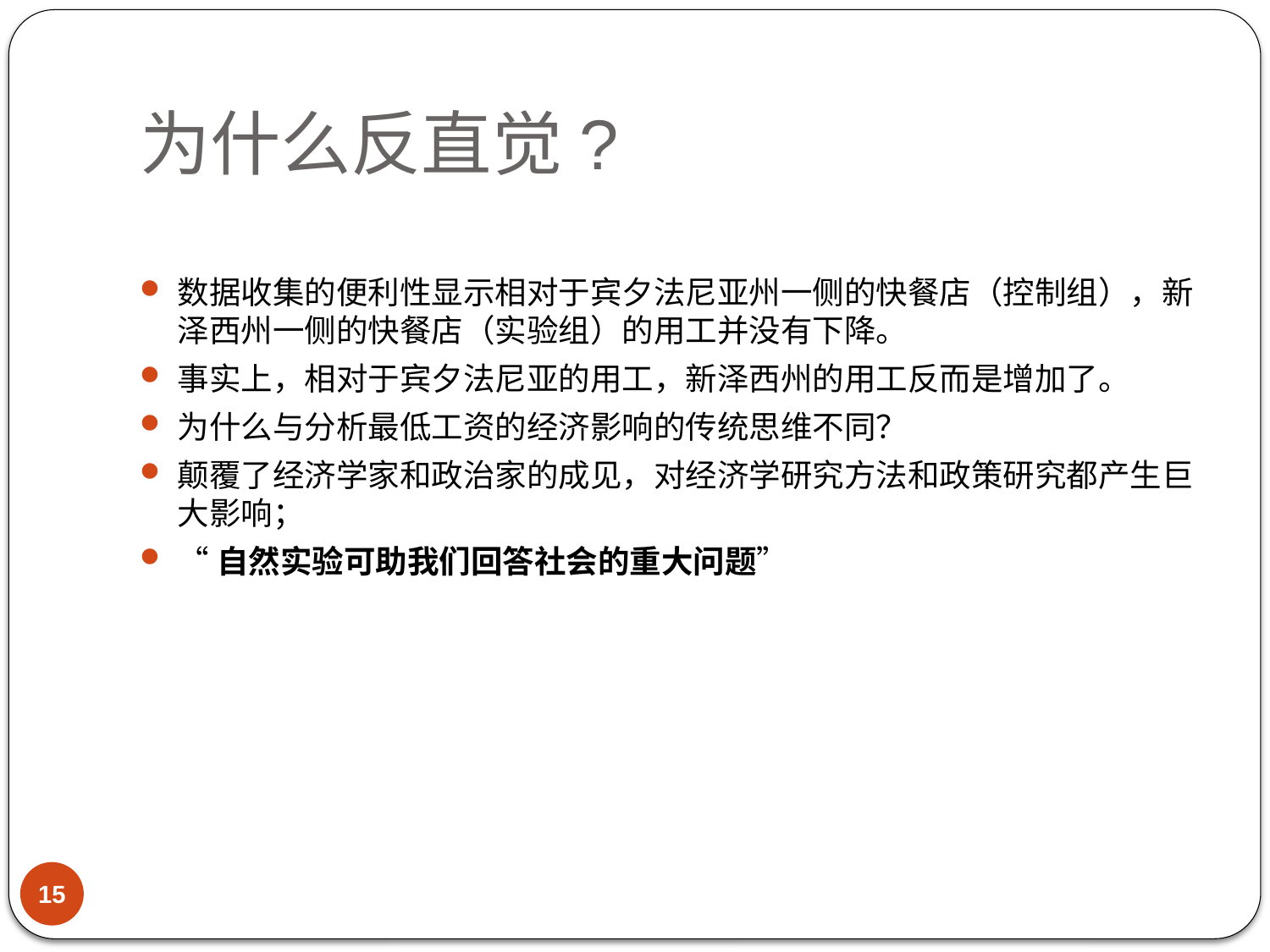

# 为什么反直觉?

数据收集的便利性显示相对于宾夕法尼亚州一侧的快餐店（控制组），新泽西州一侧的快餐店（实验组）的用工并没有下降。
事实上，相对于宾夕法尼亚的用工，新泽西州的用工反而是增加了。
为什么与分析最低工资的经济影响的传统思维不同？
颠覆了经济学家和政治家的成见，对经济学研究方法和政策研究都产生巨大影响；
“自然实验可助我们回答社会的重大问题”

15